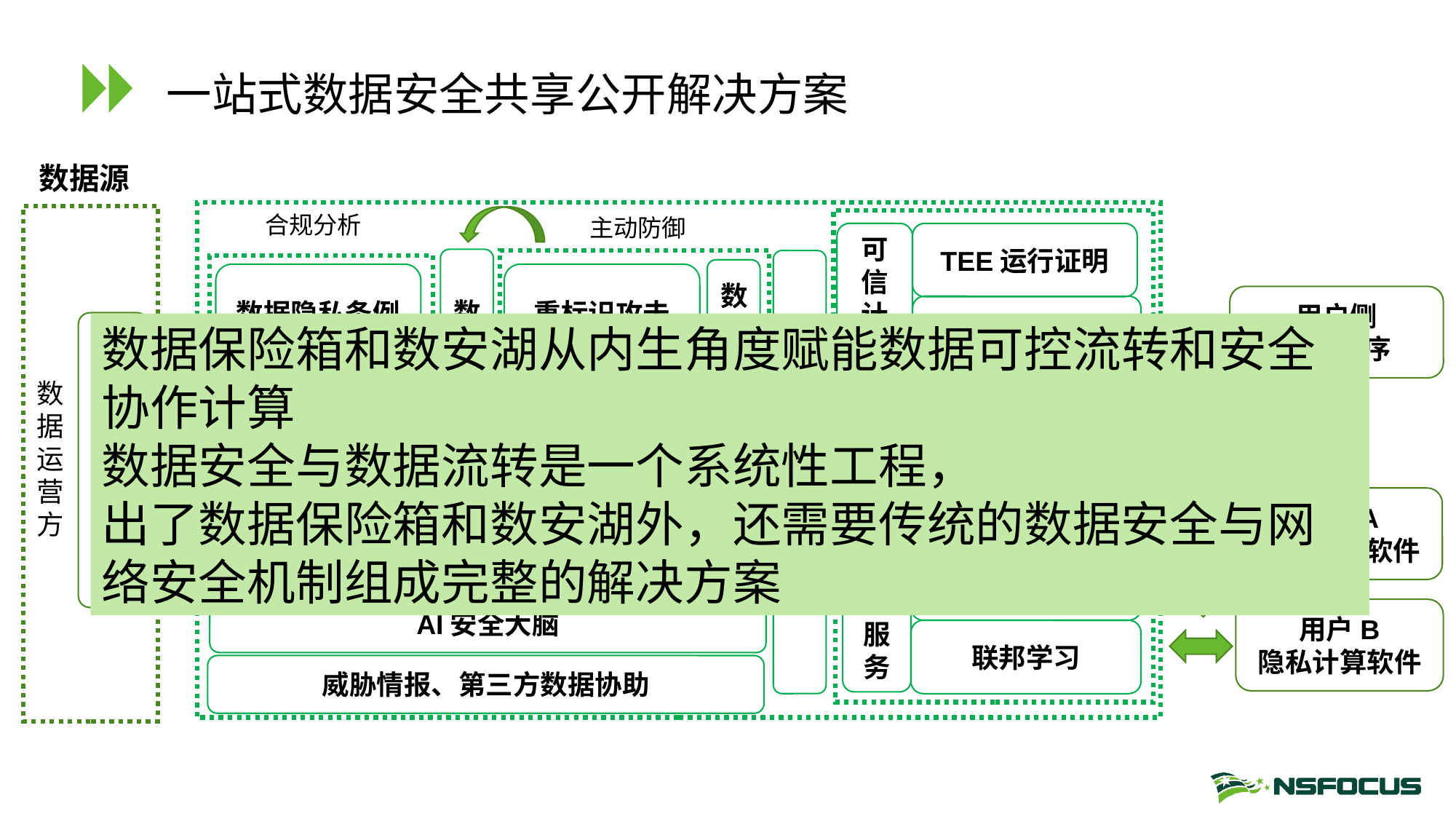

# 一站式数据安全共享公开解决方案
数据源

合规分析

主动防御

可信计算服务
TEE运行证明
数据脱敏
匿名

数据出域审计

数据泄露
风险评估
数据隐私条例
重标识攻击
用户侧
分析程序
数据无歧视证明
大数据平台
数据保险箱和数安湖从内生角度赋能数据可控流转和安全协作计算
数据安全与数据流转是一个系统性工程，
出了数据保险箱和数安湖外，还需要传统的数据安全与网络安全机制组成完整的解决方案

行业监管条例
匿名数据重构
计算结果证明
数据运营方

数据分类分级
数据关联推断

匿踪查询
隐私计算服务
用户A
隐私计算软件

安全多方计算

AI安全大脑
用户B
隐私计算软件
联邦学习

威胁情报、第三方数据协助